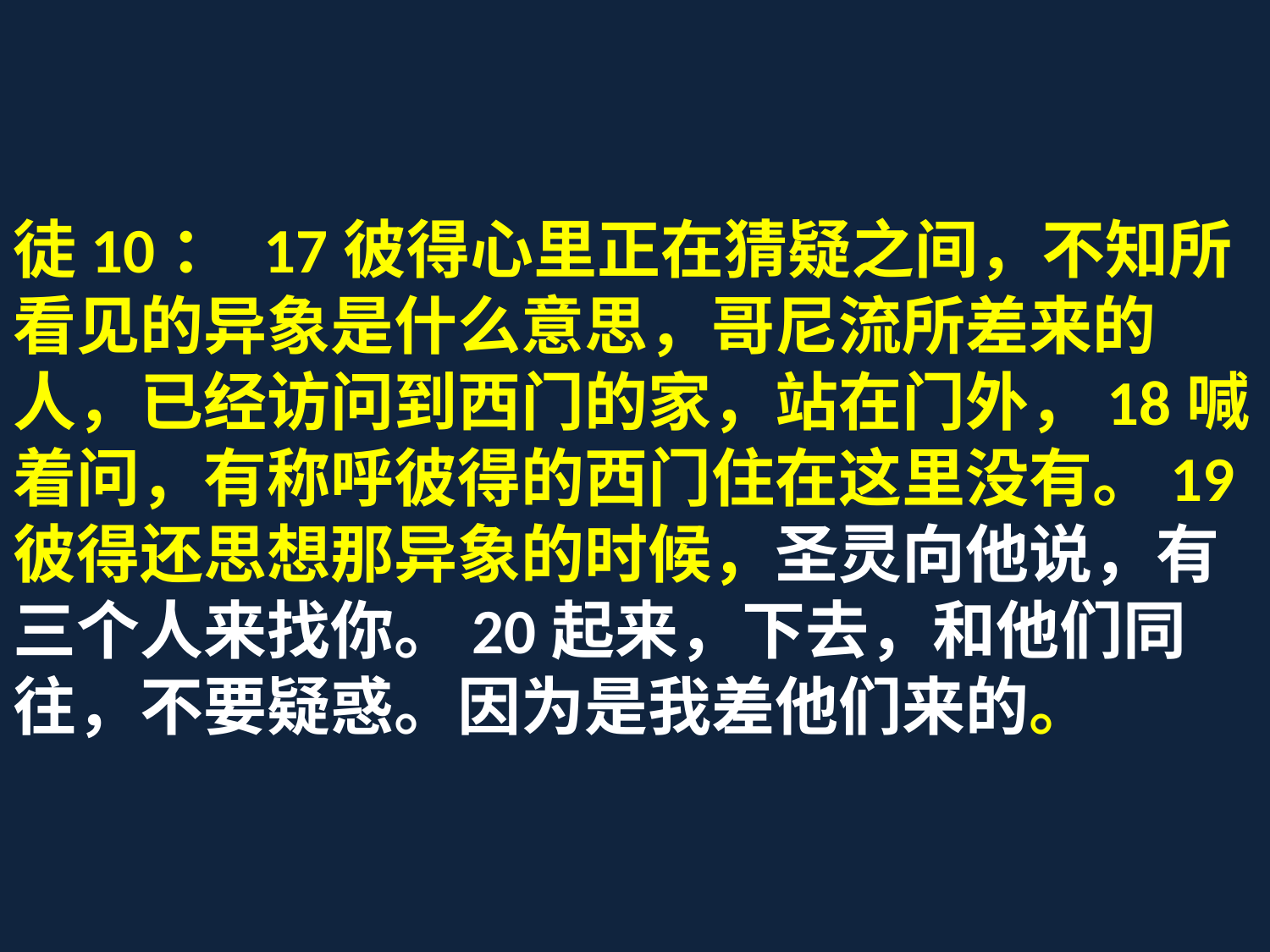

徒10： 17彼得心里正在猜疑之间，不知所看见的异象是什么意思，哥尼流所差来的人，已经访问到西门的家，站在门外，18喊着问，有称呼彼得的西门住在这里没有。19彼得还思想那异象的时候，圣灵向他说，有三个人来找你。20起来，下去，和他们同往，不要疑惑。因为是我差他们来的。